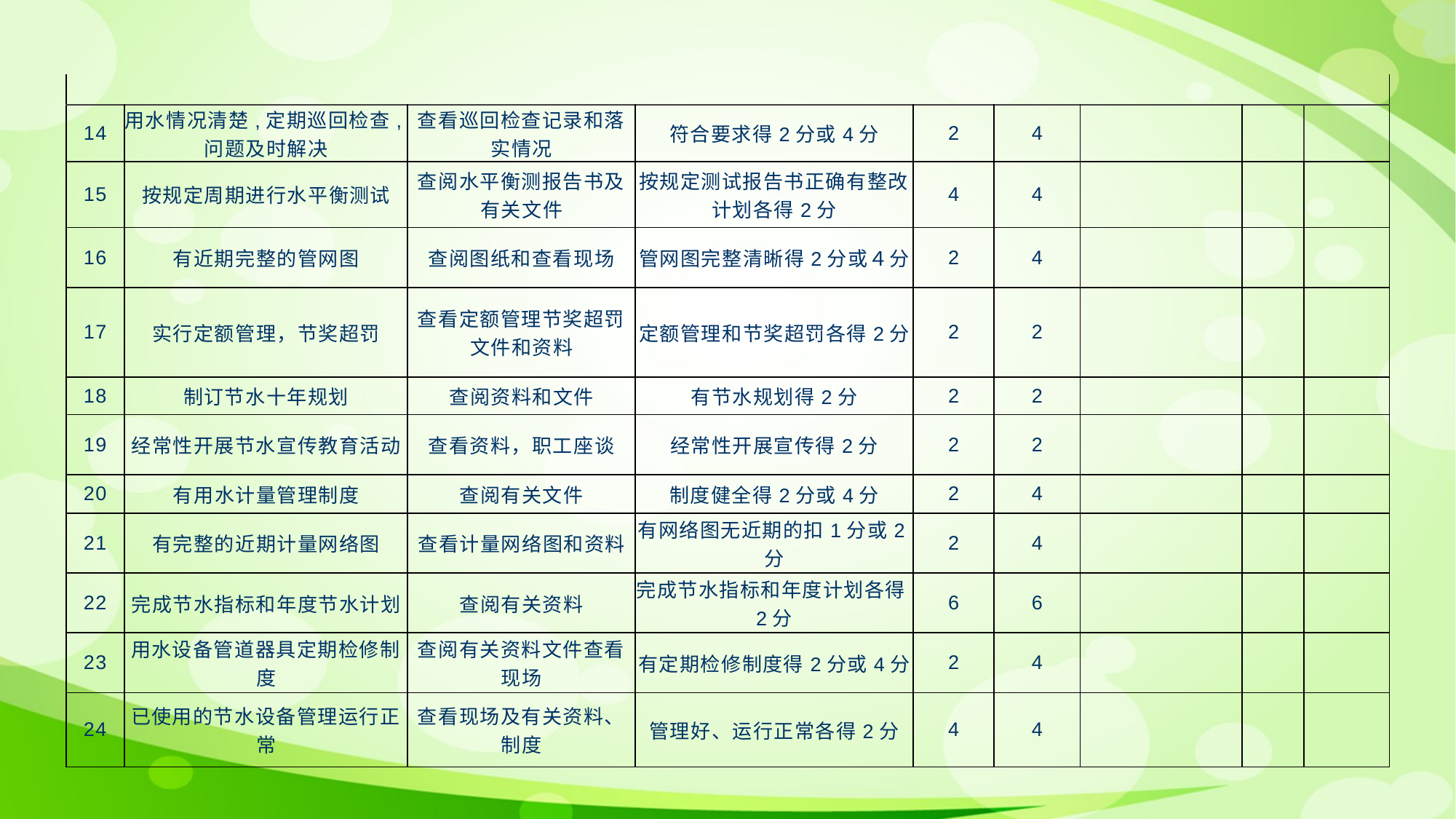

|  |  |  |  |  |  |  |  |  |
| --- | --- | --- | --- | --- | --- | --- | --- | --- |
| 14 | 用水情况清楚,定期巡回检查,问题及时解决 | 查看巡回检查记录和落实情况 | 符合要求得2分或4分 | 2 | 4 |  |  |  |
| 15 | 按规定周期进行水平衡测试 | 查阅水平衡测报告书及有关文件 | 按规定测试报告书正确有整改计划各得2分 | 4 | 4 |  |  |  |
| 16 | 有近期完整的管网图 | 查阅图纸和查看现场 | 管网图完整清晰得2分或４分 | 2 | 4 |  |  |  |
| 17 | 实行定额管理，节奖超罚 | 查看定额管理节奖超罚文件和资料 | 定额管理和节奖超罚各得2分 | 2 | 2 |  |  |  |
| 18 | 制订节水十年规划 | 查阅资料和文件 | 有节水规划得2分 | 2 | 2 |  |  |  |
| 19 | 经常性开展节水宣传教育活动 | 查看资料，职工座谈 | 经常性开展宣传得2分 | 2 | 2 |  |  |  |
| 20 | 有用水计量管理制度 | 查阅有关文件 | 制度健全得2分或4分 | 2 | 4 |  |  |  |
| 21 | 有完整的近期计量网络图 | 查看计量网络图和资料 | 有网络图无近期的扣1分或2分 | 2 | 4 |  |  |  |
| 22 | 完成节水指标和年度节水计划 | 查阅有关资料 | 完成节水指标和年度计划各得2分 | 6 | 6 |  |  |  |
| 23 | 用水设备管道器具定期检修制度 | 查阅有关资料文件查看现场 | 有定期检修制度得2分或4分 | 2 | 4 |  |  |  |
| 24 | 已使用的节水设备管理运行正常 | 查看现场及有关资料、制度 | 管理好、运行正常各得2分 | 4 | 4 |  |  |  |